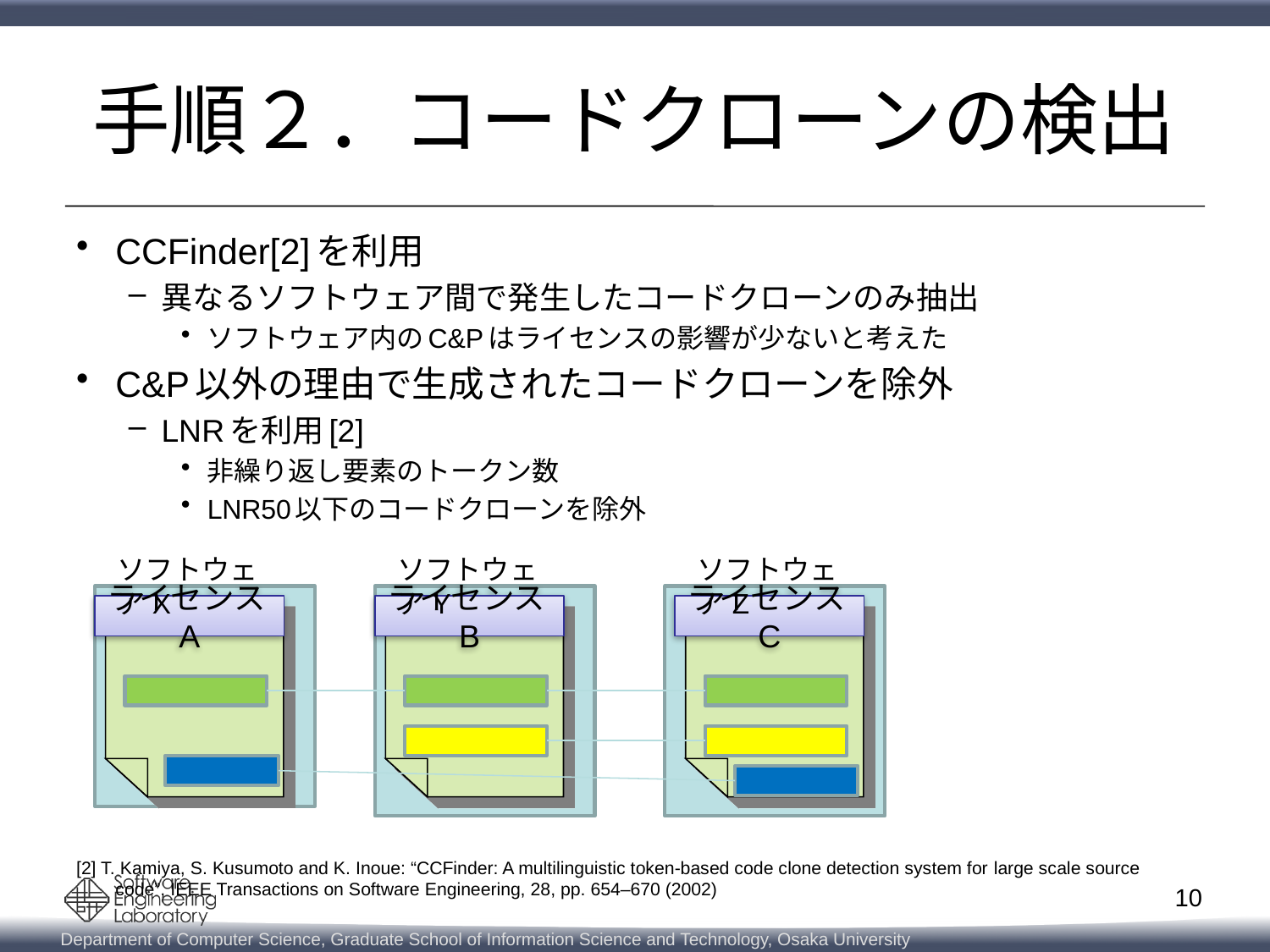

# 手順２．コードクローンの検出
CCFinder[2]を利用
異なるソフトウェア間で発生したコードクローンのみ抽出
ソフトウェア内のC&Pはライセンスの影響が少ないと考えた
C&P以外の理由で生成されたコードクローンを除外
LNRを利用[2]
非繰り返し要素のトークン数
LNR50以下のコードクローンを除外

[2] T. Kamiya, S. Kusumoto and K. Inoue: “CCFinder: A multilinguistic token-based code clone detection system for large scale source code”, IEEE Transactions on Software Engineering, 28, pp. 654–670 (2002)
ソフトウェアX
ソフトウェアY
ソフトウェアZ

ライセンスA
ライセンスB
ライセンスC

10